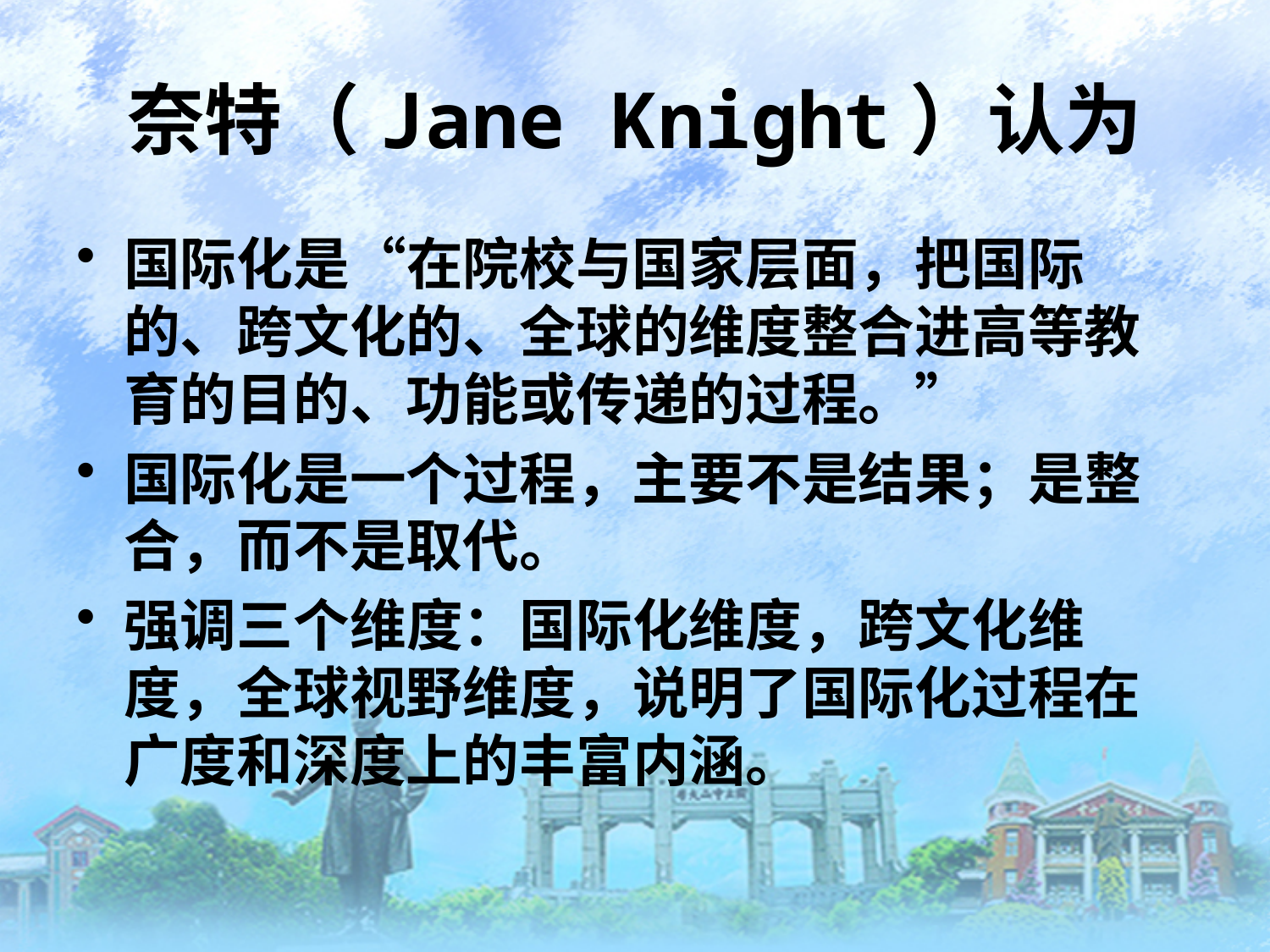

# 奈特（Jane Knight）认为
国际化是“在院校与国家层面，把国际的、跨文化的、全球的维度整合进高等教育的目的、功能或传递的过程。”
国际化是一个过程，主要不是结果；是整合，而不是取代。
强调三个维度：国际化维度，跨文化维度，全球视野维度，说明了国际化过程在广度和深度上的丰富内涵。